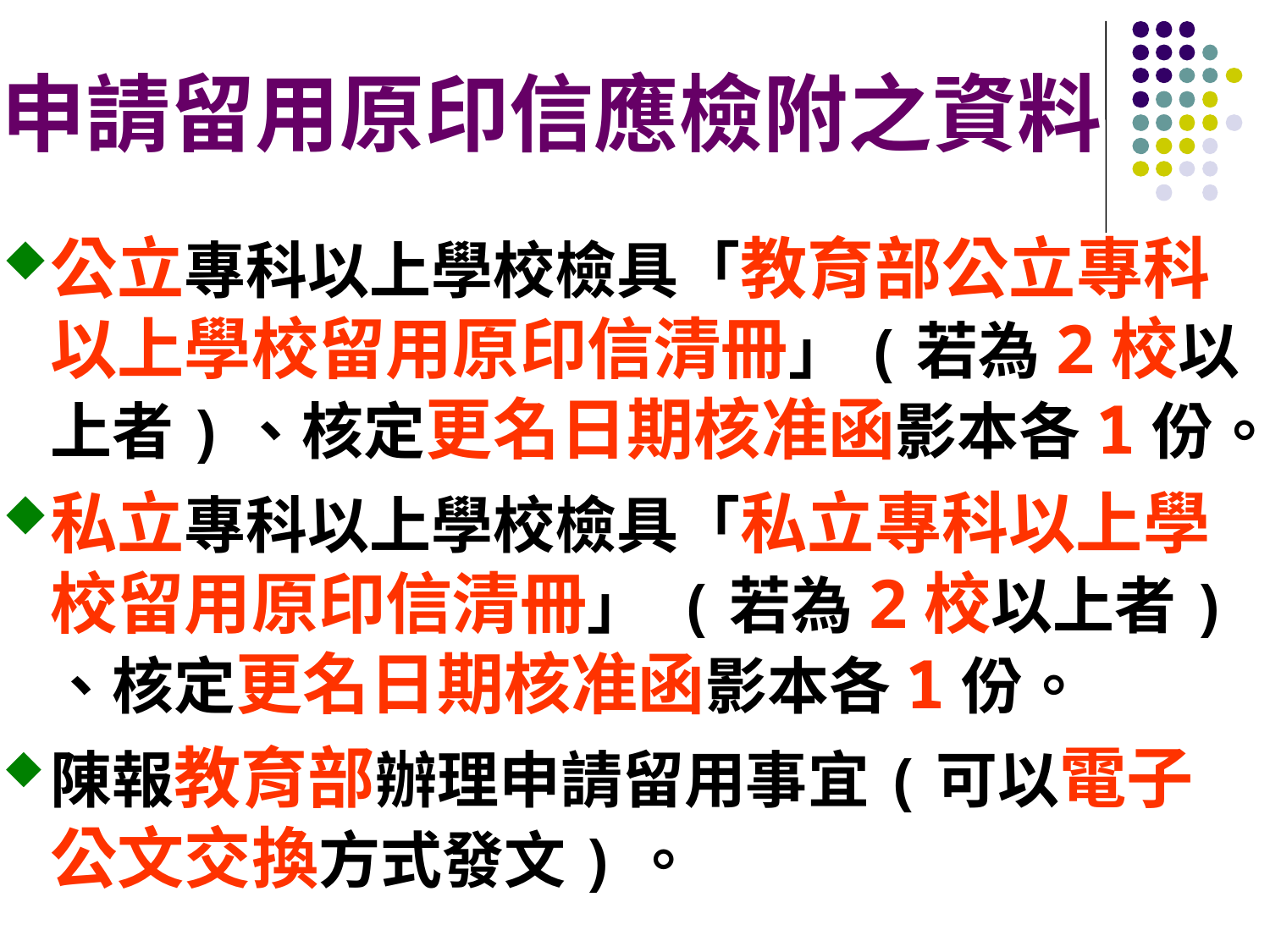

# 申請留用原印信應檢附之資料
公立專科以上學校檢具「教育部公立專科以上學校留用原印信清冊」(若為2校以上者)、核定更名日期核准函影本各1份。
私立專科以上學校檢具「私立專科以上學校留用原印信清冊」 (若為2校以上者) 、核定更名日期核准函影本各1份。
陳報教育部辦理申請留用事宜(可以電子公文交換方式發文)。